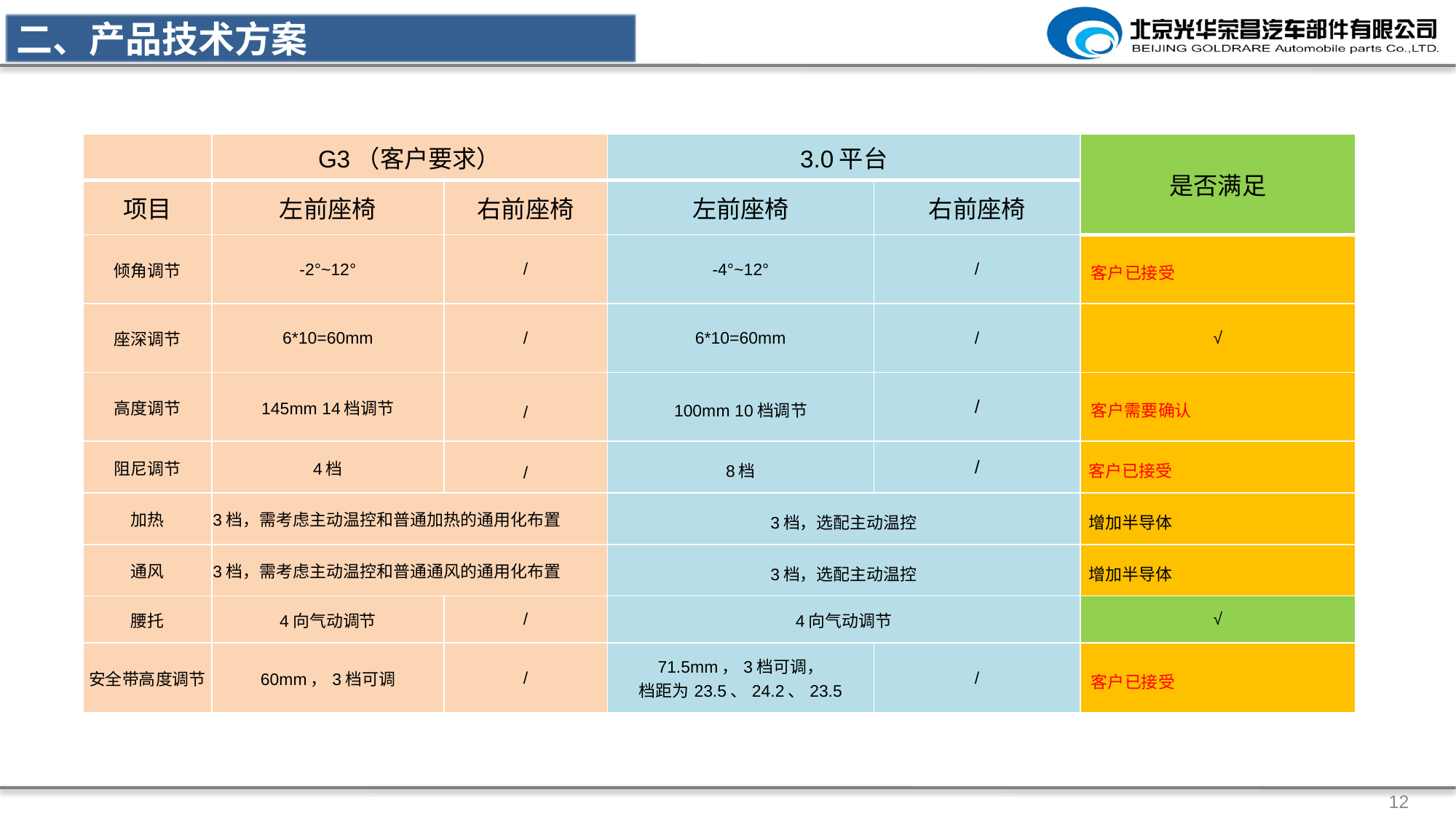

二、产品技术方案
|  | G3（客户要求） |  | 3.0平台 |  | 是否满足 |
| --- | --- | --- | --- | --- | --- |
| 项目 | 左前座椅 | 右前座椅 | 左前座椅 | 右前座椅 |  |
| 倾角调节 | -2°~12° | / | -4°~12° | / | 客户已接受 |
| 座深调节 | 6\*10=60mm | / | 6\*10=60mm | / | √ |
| 高度调节 | 145mm 14档调节 | / | 100mm 10档调节 | / | 客户需要确认 |
| 阻尼调节 | 4档 | / | 8档 | / | 客户已接受 |
| 加热 | 3档，需考虑主动温控和普通加热的通用化布置 |  | 3档，选配主动温控 |  | 增加半导体 |
| 通风 | 3档，需考虑主动温控和普通通风的通用化布置 |  | 3档，选配主动温控 |  | 增加半导体 |
| 腰托 | 4向气动调节 | / | 4向气动调节 |  | √ |
| 安全带高度调节 | 60mm，3档可调 | / | 71.5mm，3档可调， 档距为23.5、24.2、23.5 | / | 客户已接受 |